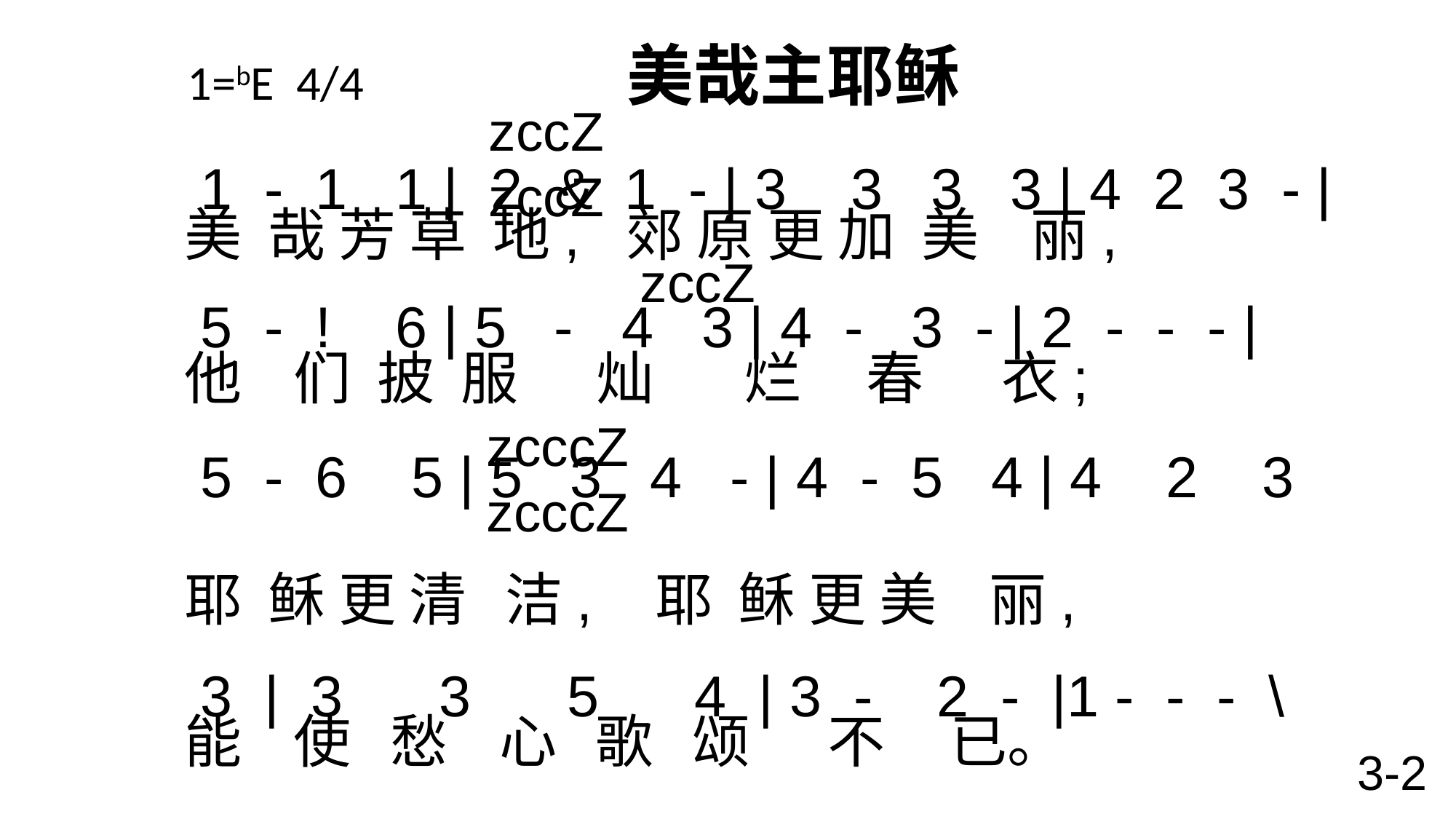

# 1=bE  4/4                       美哉主耶稣
zccZ                                    zccZ
 1  -  1   1 |  2  &  1  - | 3    3   3   3 | 4  2  3  - |
美  哉 芳 草  地,  郊 原 更 加  美    丽,
 5  -  !    6 | 5   -   4   3 | 4  -   3  - | 2  -  -  - |
他    们  披  服      灿       烂     春      衣;
 5  -  6    5 | 5   3   4   - | 4  -  5   4 | 4    2    3
耶  稣 更 清   洁,   耶  稣 更 美    丽,
 3  |  3      3      5      4  | 3  -    2  -  |1 -  -  -  \
能    使   愁    心   歌   颂      不     已。
zccZ
zcccZ                                    zcccZ
3-2